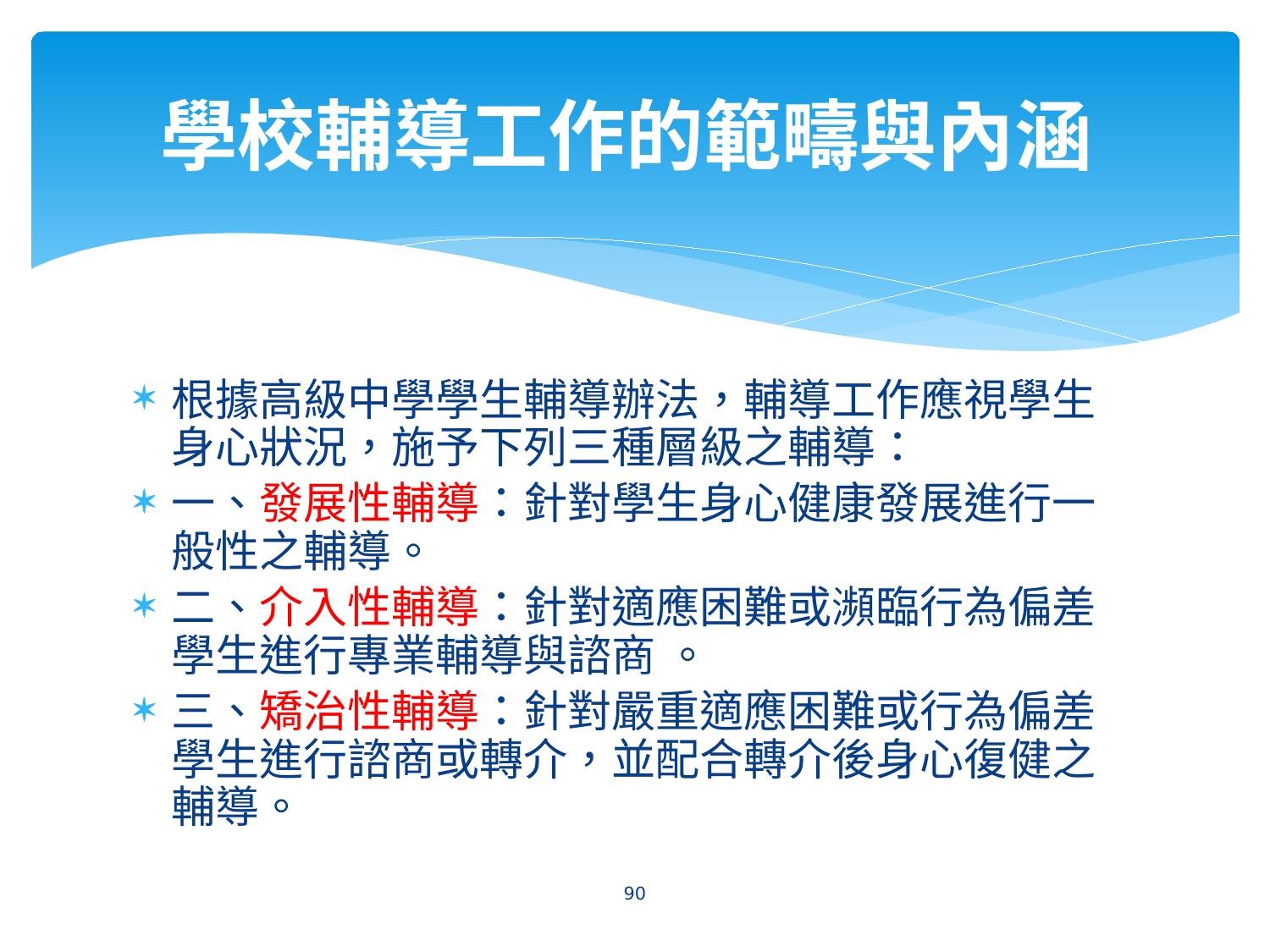

# 學校輔導工作的範疇與內涵
根據高級中學學生輔導辦法，輔導工作應視學生身心狀況，施予下列三種層級之輔導：
一、發展性輔導：針對學生身心健康發展進行一般性之輔導。
二、介入性輔導：針對適應困難或瀕臨行為偏差學生進行專業輔導與諮商 。
三、矯治性輔導：針對嚴重適應困難或行為偏差學生進行諮商或轉介，並配合轉介後身心復健之輔導。
90